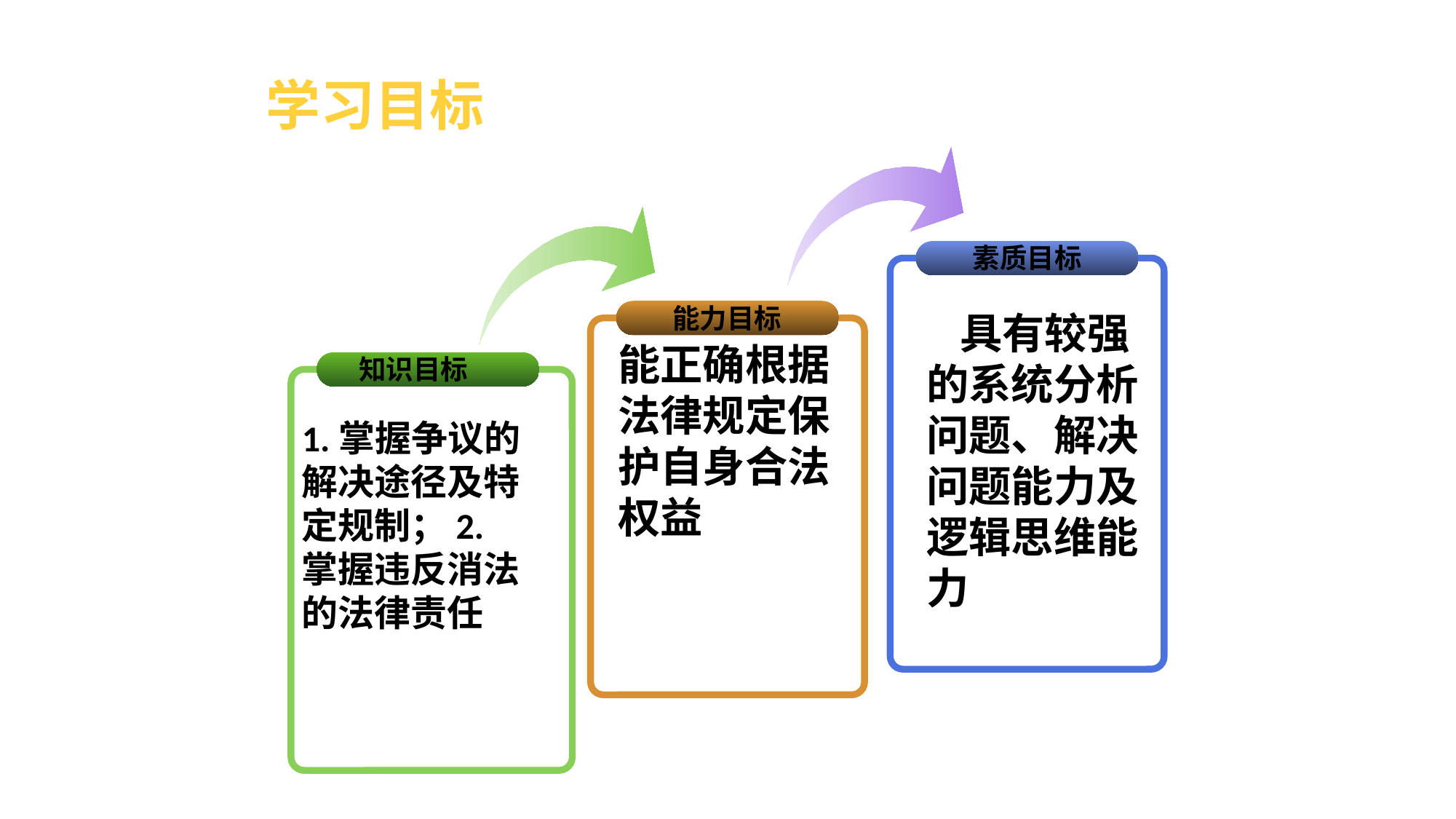

# 学习目标

素质目标

能力目标

   具有较强的系统分析问题、解决问题能力及逻辑思维能力

能正确根据法律规定保护自身合法权益
知识目标

1.掌握争议的解决途径及特定规制；2.掌握违反消法的法律责任